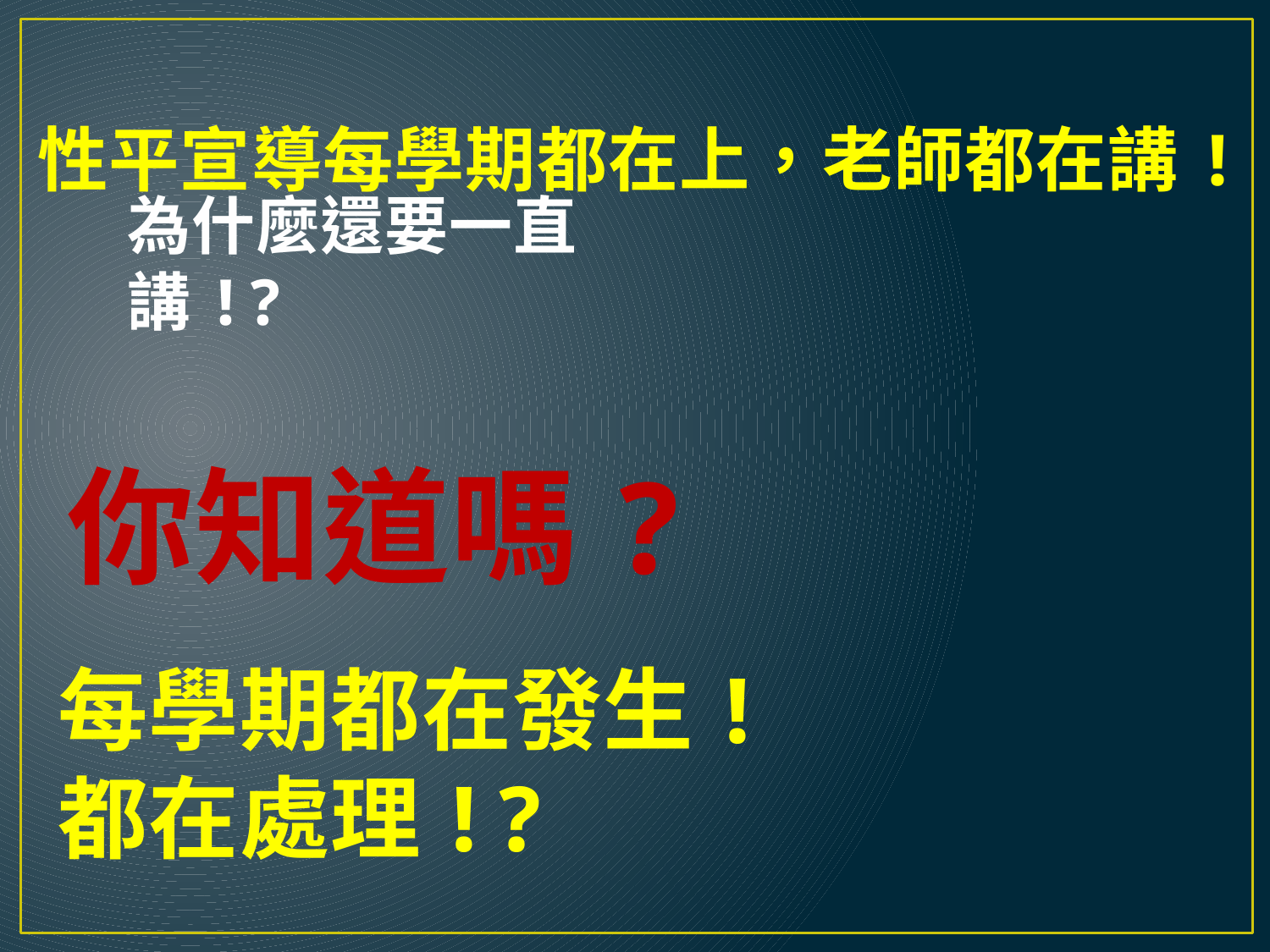

# 性平宣導每學期都在上，老師都在講!
為什麼還要一直講!?
你知道嗎?
每學期都在發生!
都在處理!?